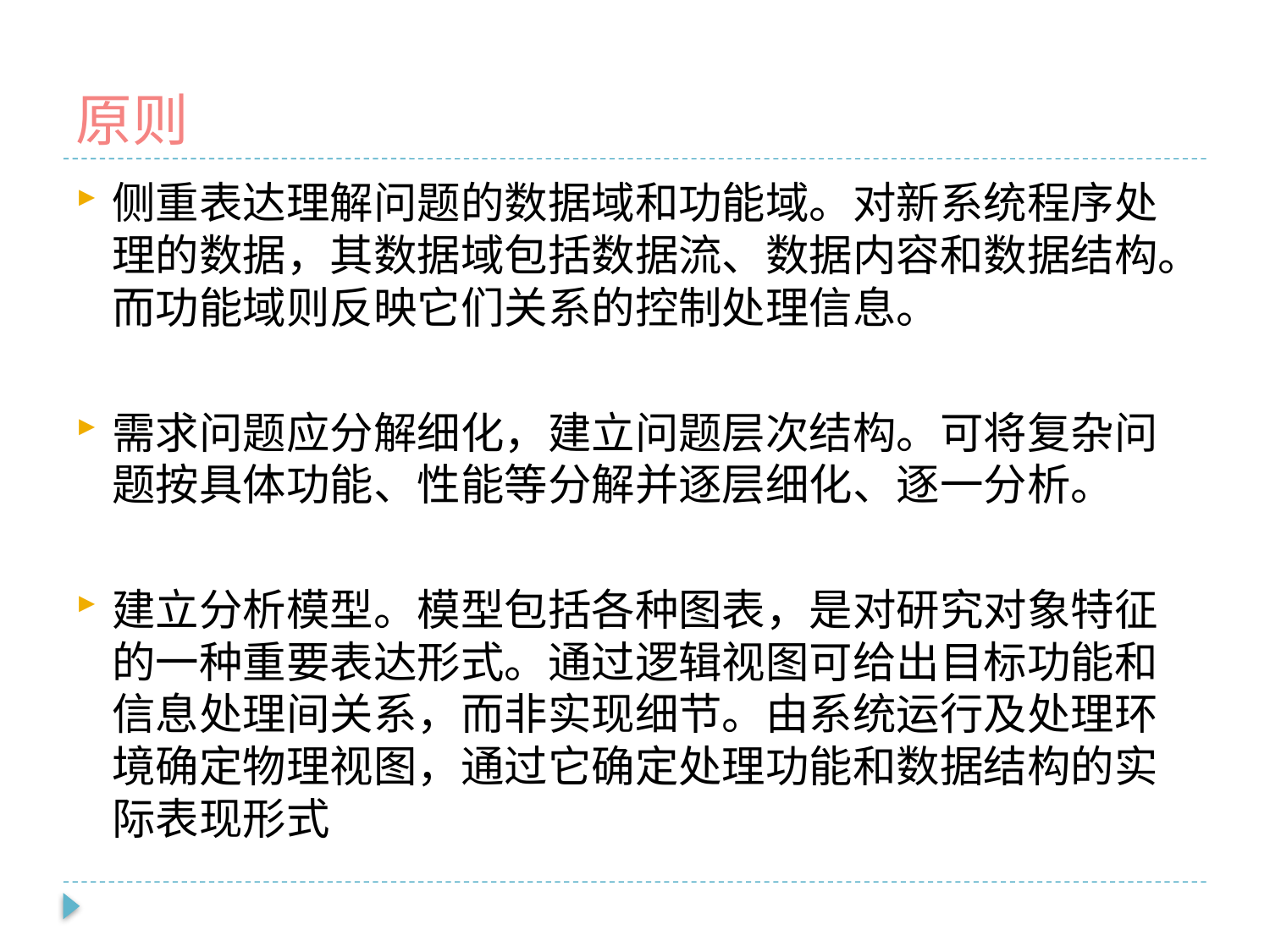

# 原则
侧重表达理解问题的数据域和功能域。对新系统程序处理的数据，其数据域包括数据流、数据内容和数据结构。而功能域则反映它们关系的控制处理信息。

需求问题应分解细化，建立问题层次结构。可将复杂问题按具体功能、性能等分解并逐层细化、逐一分析。

建立分析模型。模型包括各种图表，是对研究对象特征的一种重要表达形式。通过逻辑视图可给出目标功能和信息处理间关系，而非实现细节。由系统运行及处理环境确定物理视图，通过它确定处理功能和数据结构的实际表现形式